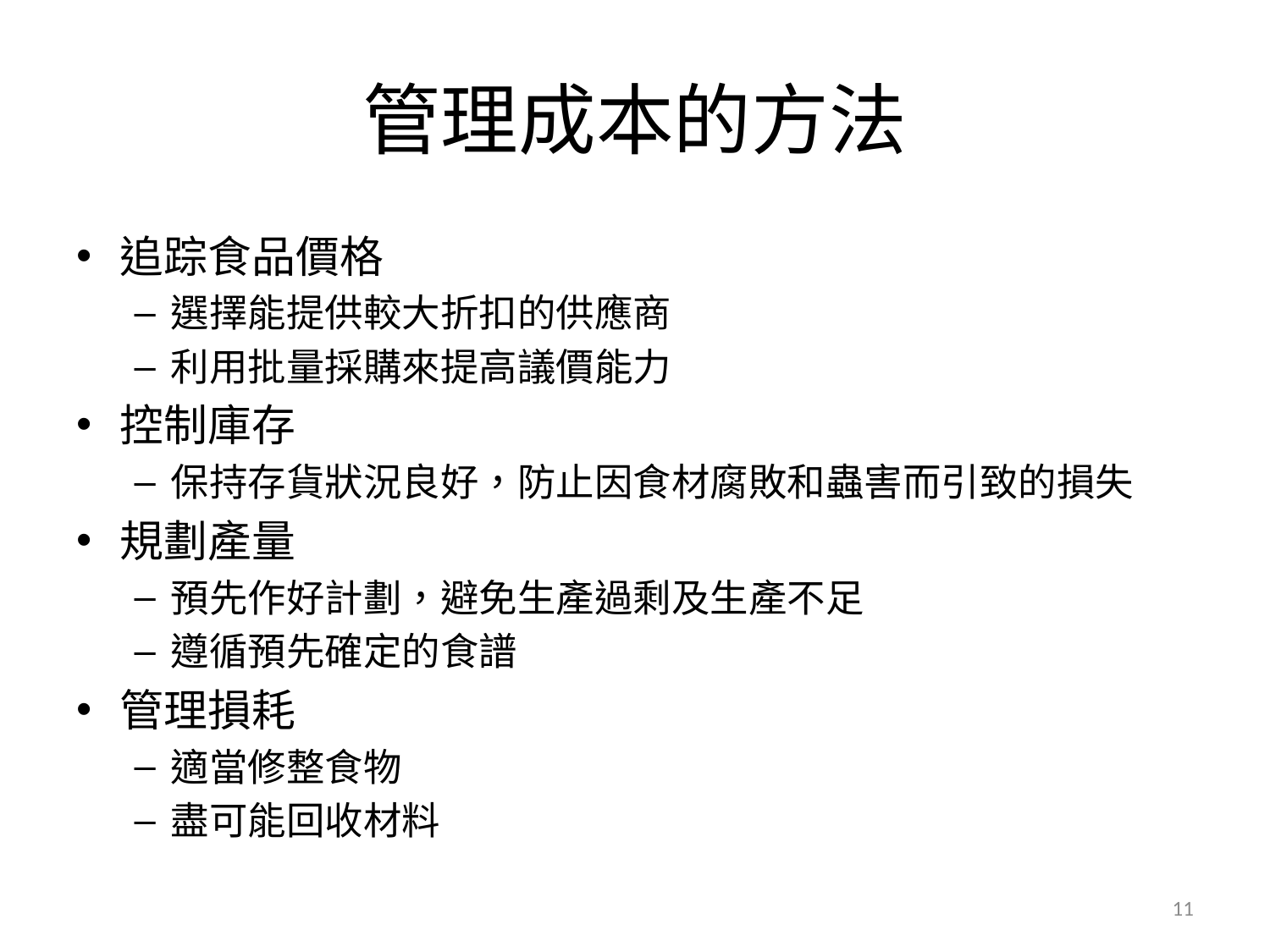

# 管理成本的方法
追踪食品價格
選擇能提供較大折扣的供應商
利用批量採購來提高議價能力
控制庫存
保持存貨狀況良好，防止因食材腐敗和蟲害而引致的損失
規劃產量
預先作好計劃，避免生產過剩及生產不足
遵循預先確定的食譜
管理損耗
適當修整食物
盡可能回收材料
11